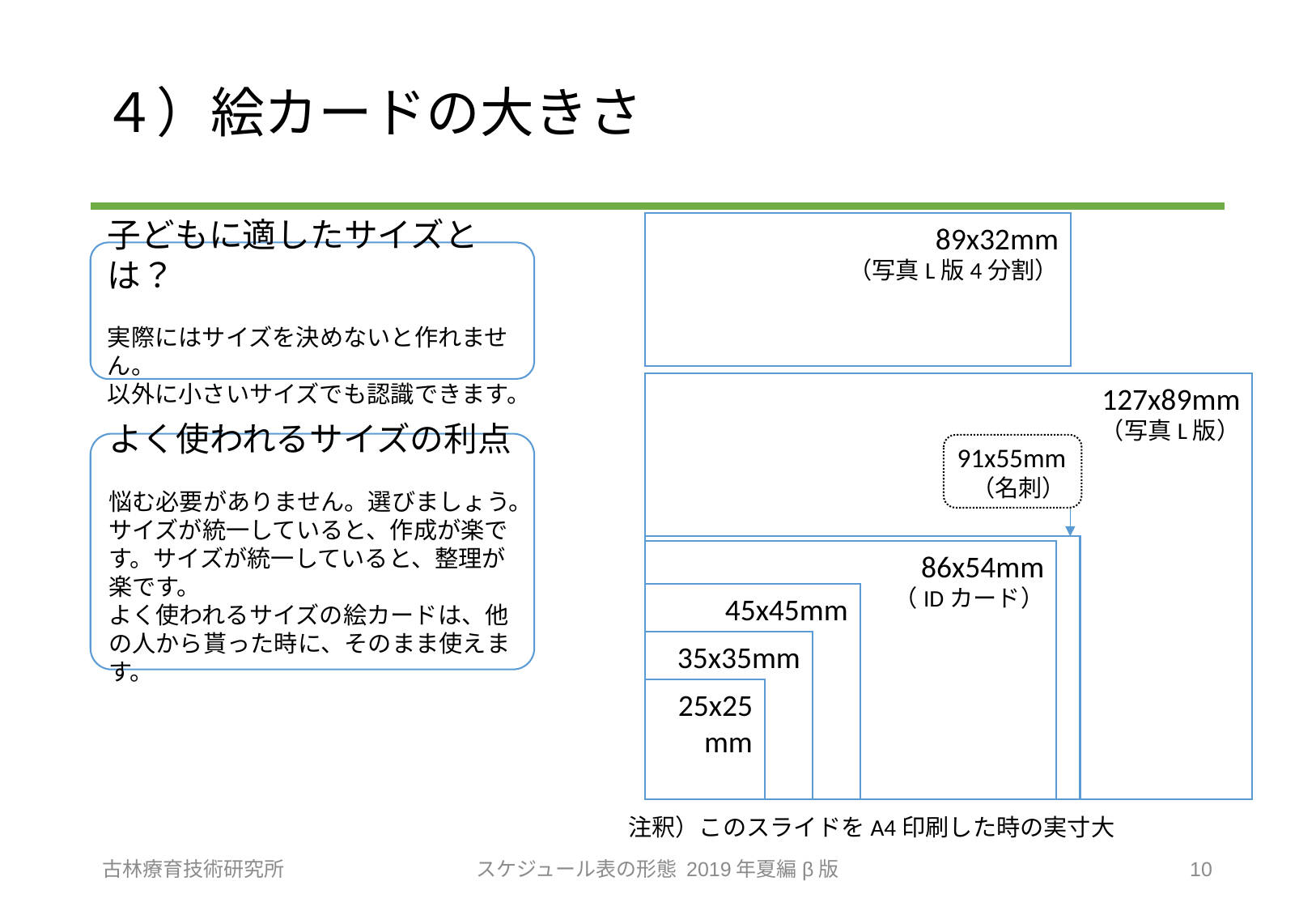

# ４）絵カードの大きさ
89x32mm
（写真L版4分割）
子どもに適したサイズとは？

実際にはサイズを決めないと作れません。
以外に小さいサイズでも認識できます。
127x89mm
（写真L版）
よく使われるサイズの利点

悩む必要がありません。選びましょう。
サイズが統一していると、作成が楽です。サイズが統一していると、整理が楽です。
よく使われるサイズの絵カードは、他の人から貰った時に、そのまま使えます。
91x55mm
（名刺）

86x54mm
（IDカード）
45x45mm
35x35mm
25x25mm
注釈）このスライドをA4印刷した時の実寸大
古林療育技術研究所
スケジュール表の形態 2019年夏編β版
10